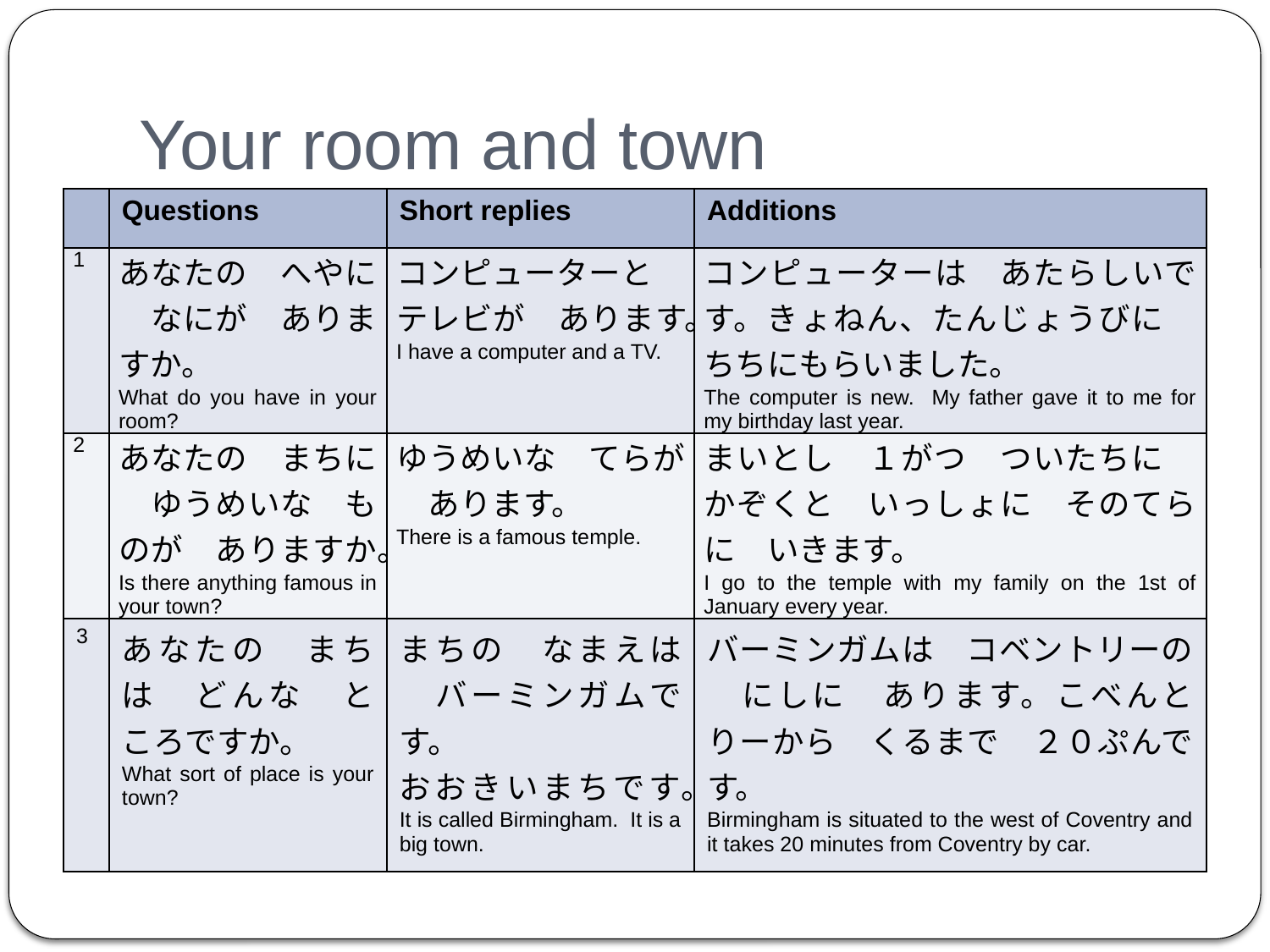

# Your room and town
|  | Questions | Short replies | Additions |
| --- | --- | --- | --- |
| 1 | あなたの　へやに　なにが　ありますか。 What do you have in your room? | コンピューターと　テレビが　あります。 I have a computer and a TV. | コンピューターは　あたらしいです。きょねん、たんじょうびに　ちちにもらいました。 The computer is new. My father gave it to me for my birthday last year. |
| 2 | あなたの　まちに　ゆうめいな　ものが　ありますか。 Is there anything famous in your town? | ゆうめいな　てらが　あります。 There is a famous temple. | まいとし　１がつ　ついたちに　かぞくと　いっしょに　そのてらに　いきます。 I go to the temple with my family on the 1st of January every year. |
| 3 | あなたの　まちは　どんな　ところですか。 What sort of place is your town? | まちの　なまえは　バーミンガムです。 おおきいまちです。 It is called Birmingham. It is a big town. | バーミンガムは　コベントリーの　にしに　あります。こべんとりーから　くるまで　２０ぷんです。 Birmingham is situated to the west of Coventry and it takes 20 minutes from Coventry by car. |